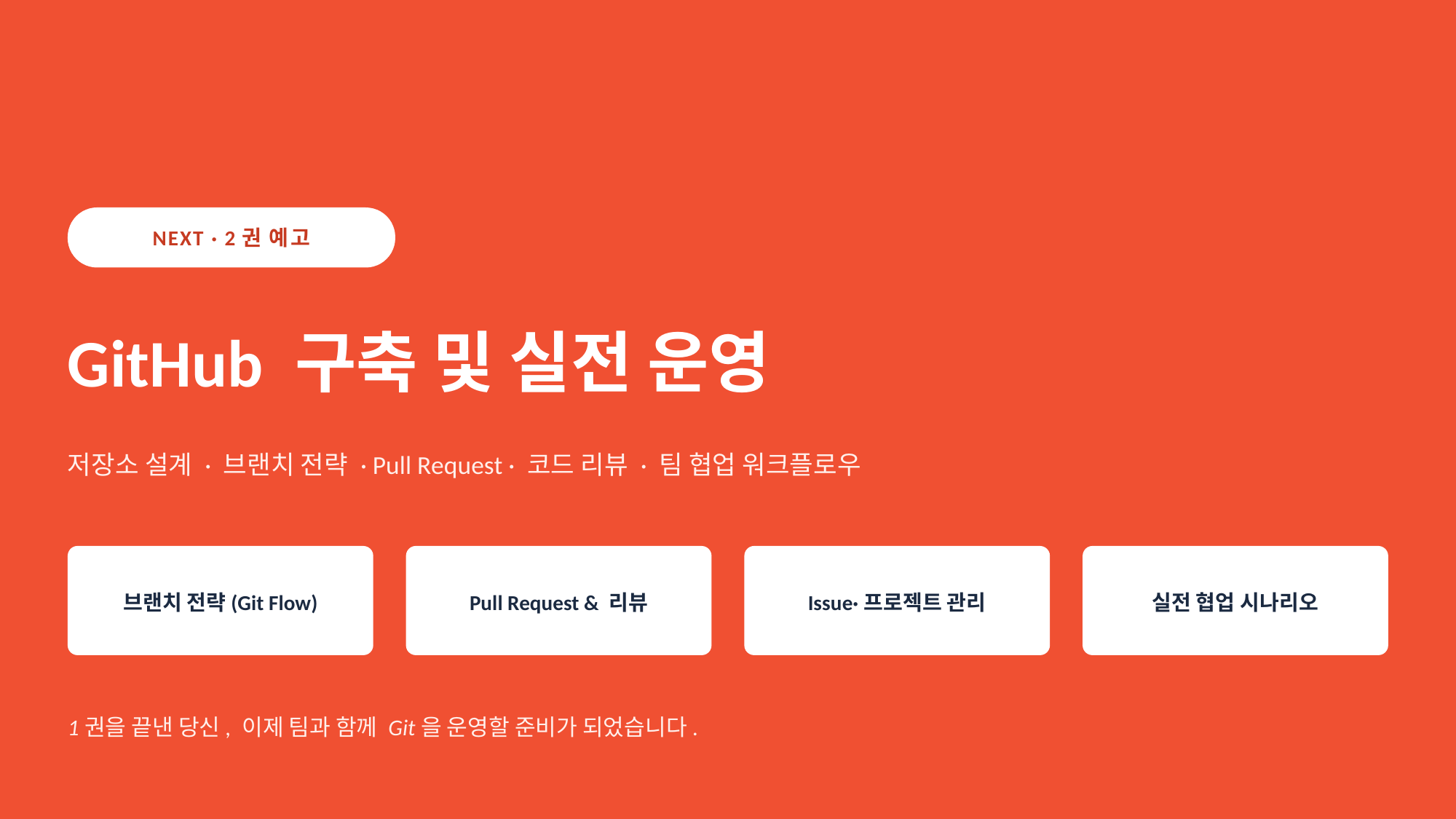

NEXT · 2권 예고
GitHub 구축 및 실전 운영
저장소 설계 · 브랜치 전략 · Pull Request · 코드 리뷰 · 팀 협업 워크플로우

브랜치 전략(Git Flow)

Pull Request & 리뷰

Issue·프로젝트 관리

실전 협업 시나리오
1권을 끝낸 당신, 이제 팀과 함께 Git을 운영할 준비가 되었습니다.